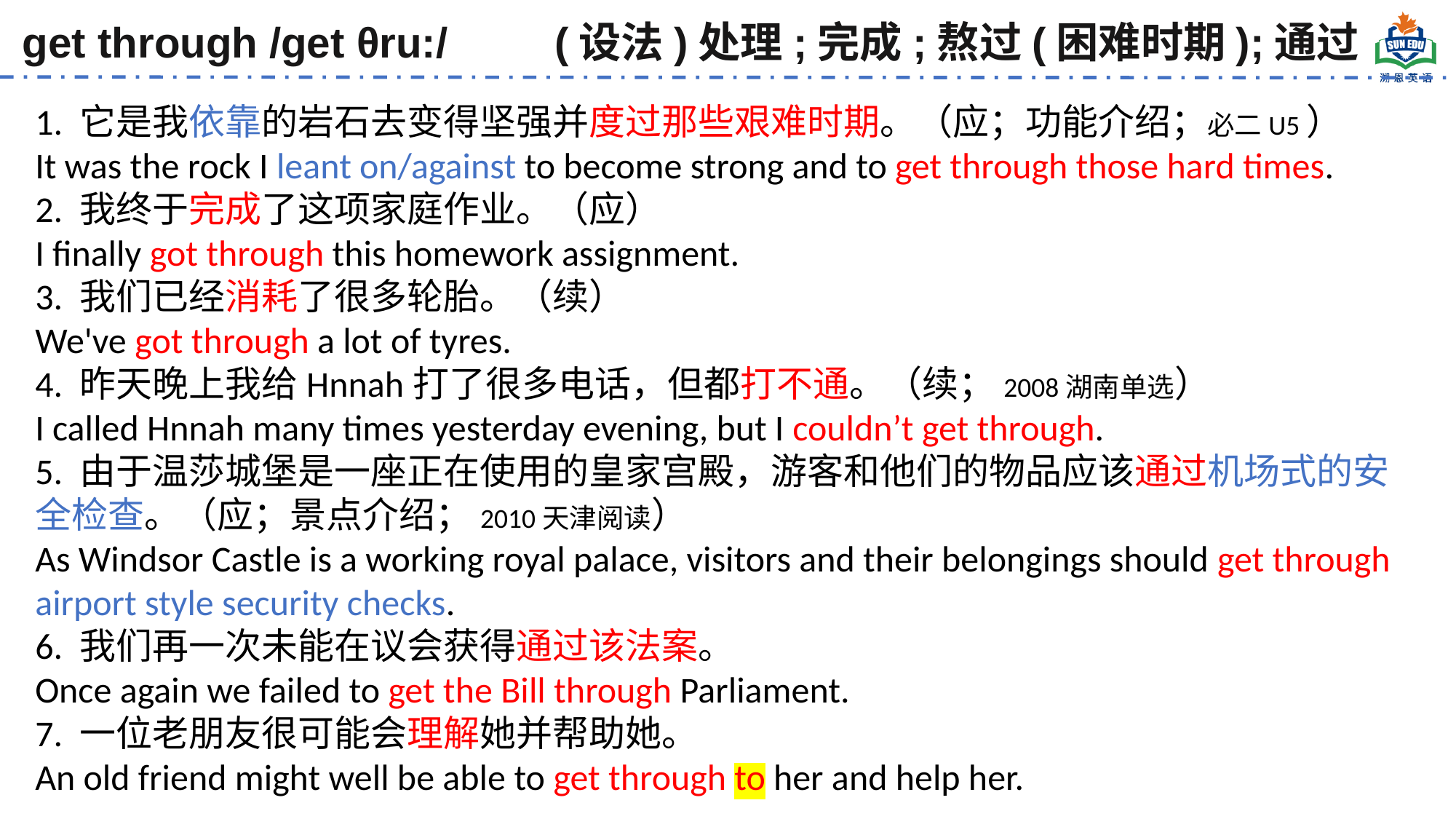

get through /get θru:/         (设法)处理;完成;熬过(困难时期);通过
1. 它是我依靠的岩石去变得坚强并度过那些艰难时期。（应；功能介绍；必二U5）
It was the rock I leant on/against to become strong and to get through those hard times.
2. 我终于完成了这项家庭作业。（应）
I finally got through this homework assignment.
3. 我们已经消耗了很多轮胎。（续）
We've got through a lot of tyres.
4. 昨天晚上我给Hnnah打了很多电话，但都打不通。（续；2008湖南单选）
I called Hnnah many times yesterday evening, but I couldn’t get through.
5. 由于温莎城堡是一座正在使用的皇家宫殿，游客和他们的物品应该通过机场式的安全检查。（应；景点介绍；2010天津阅读）
As Windsor Castle is a working royal palace, visitors and their belongings should get through airport style security checks.
6. 我们再一次未能在议会获得通过该法案。
Once again we failed to get the Bill through Parliament.
7. 一位老朋友很可能会理解她并帮助她。
An old friend might well be able to get through to her and help her.